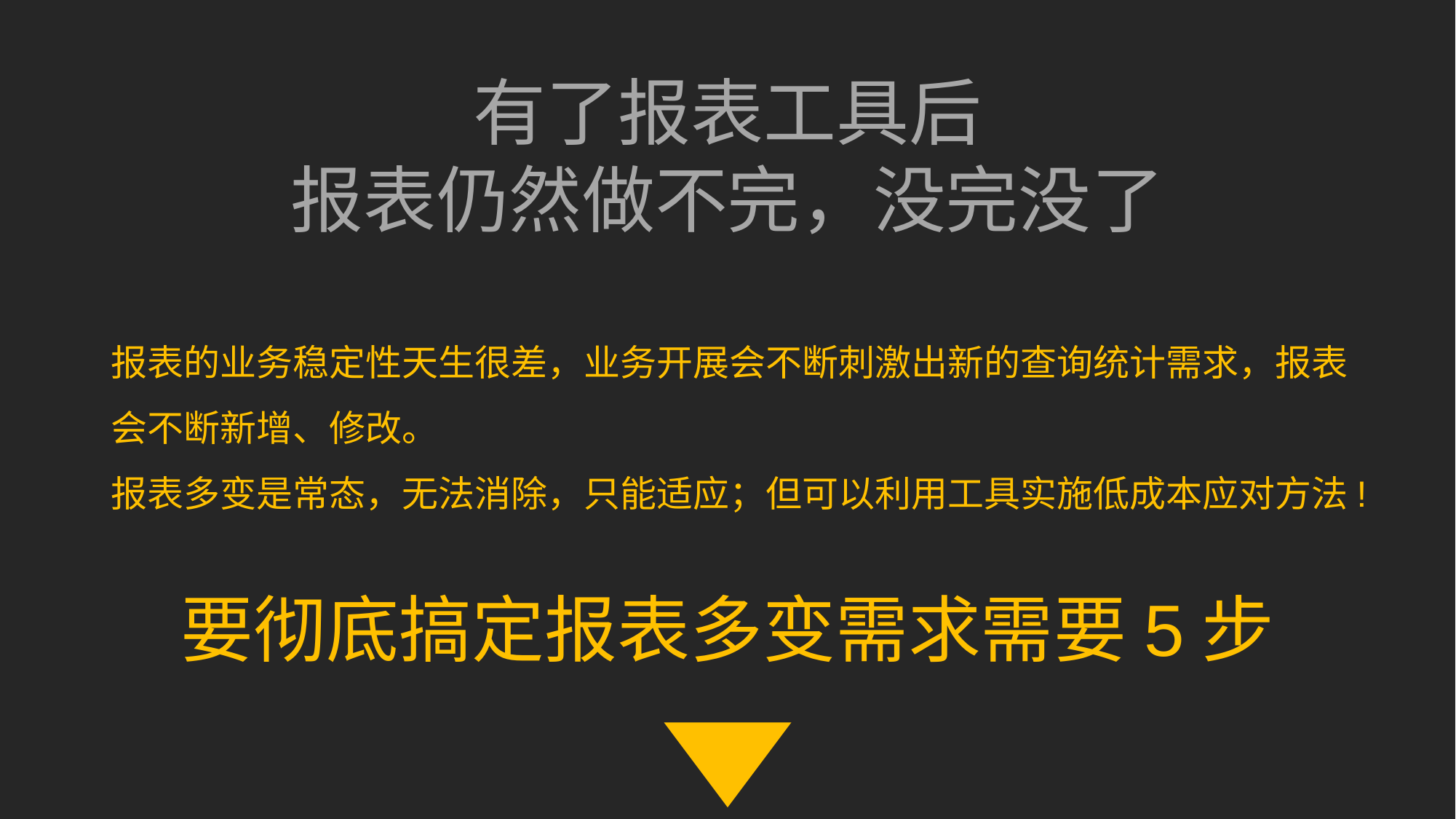

有了报表工具后
报表仍然做不完，没完没了
报表的业务稳定性天生很差，业务开展会不断刺激出新的查询统计需求，报表会不断新增、修改。
报表多变是常态，无法消除，只能适应；但可以利用工具实施低成本应对方法!
要彻底搞定报表多变需求需要5步